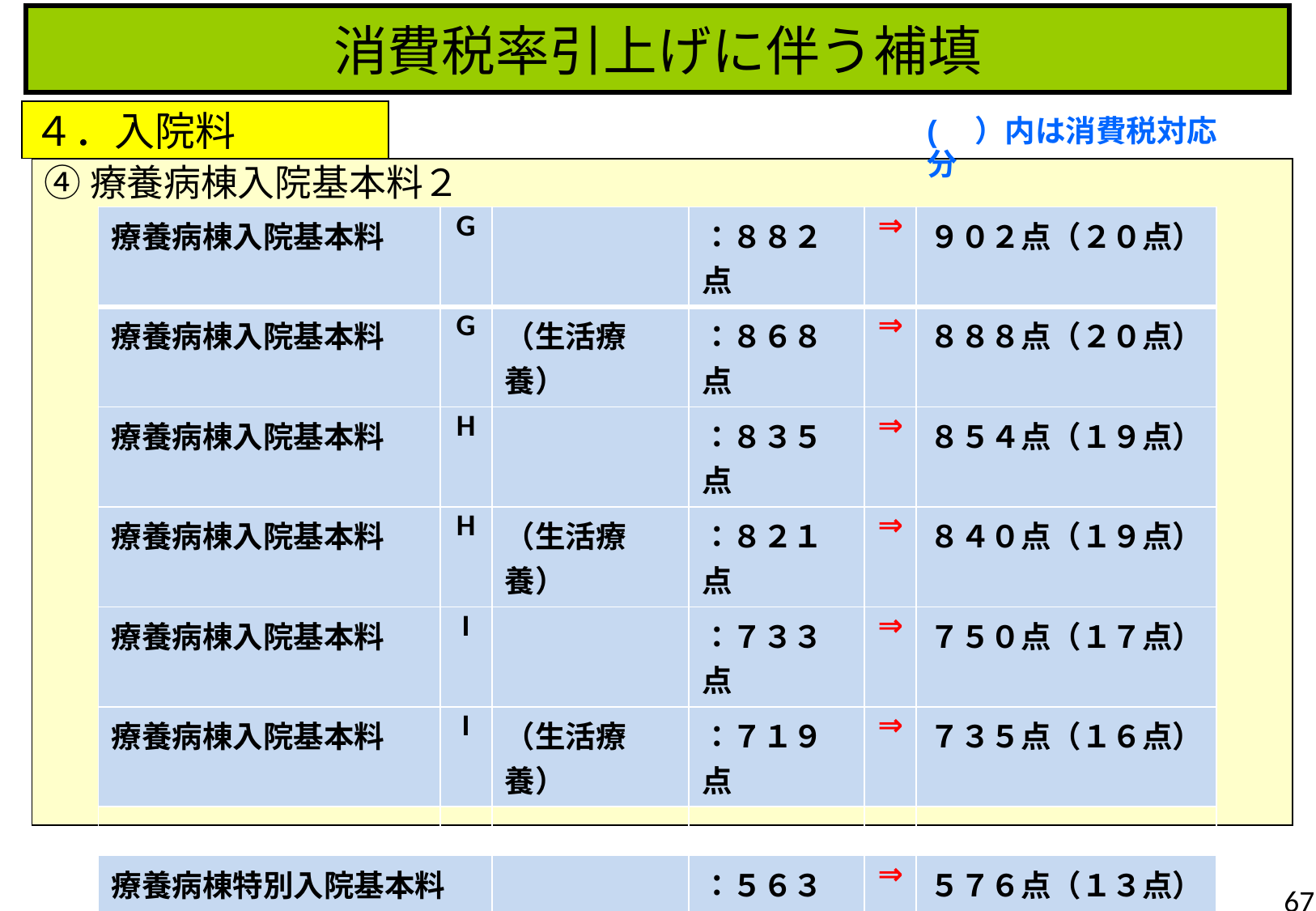

消費税率引上げに伴う補填
４．入院料
(　）内は消費税対応分
④療養病棟入院基本料２

| 療養病棟入院基本料 | G |  | ：８８２点 | ⇒ | ９０２点（２０点） |
| --- | --- | --- | --- | --- | --- |
| 療養病棟入院基本料 | G | （生活療養） | ：８６８点 | ⇒ | ８８８点（２０点） |
| 療養病棟入院基本料 | H |  | ：８３５点 | ⇒ | ８５４点（１９点） |
| 療養病棟入院基本料 | H | （生活療養） | ：８２１点 | ⇒ | ８４０点（１９点） |
| 療養病棟入院基本料 | I |  | ：７３３点 | ⇒ | ７５０点（１７点） |
| 療養病棟入院基本料 | I | （生活療養） | ：７１９点 | ⇒ | ７３５点（１６点） |
|  |  |  |  |  |  |
| 療養病棟特別入院基本料 |  |  | ：５６３点 | ⇒ | ５７６点（１３点） |
| 療養病棟特別入院基本料 |  | （生活療養） | ：５４９点 | ⇒ | ５６２点（１３点） |
67